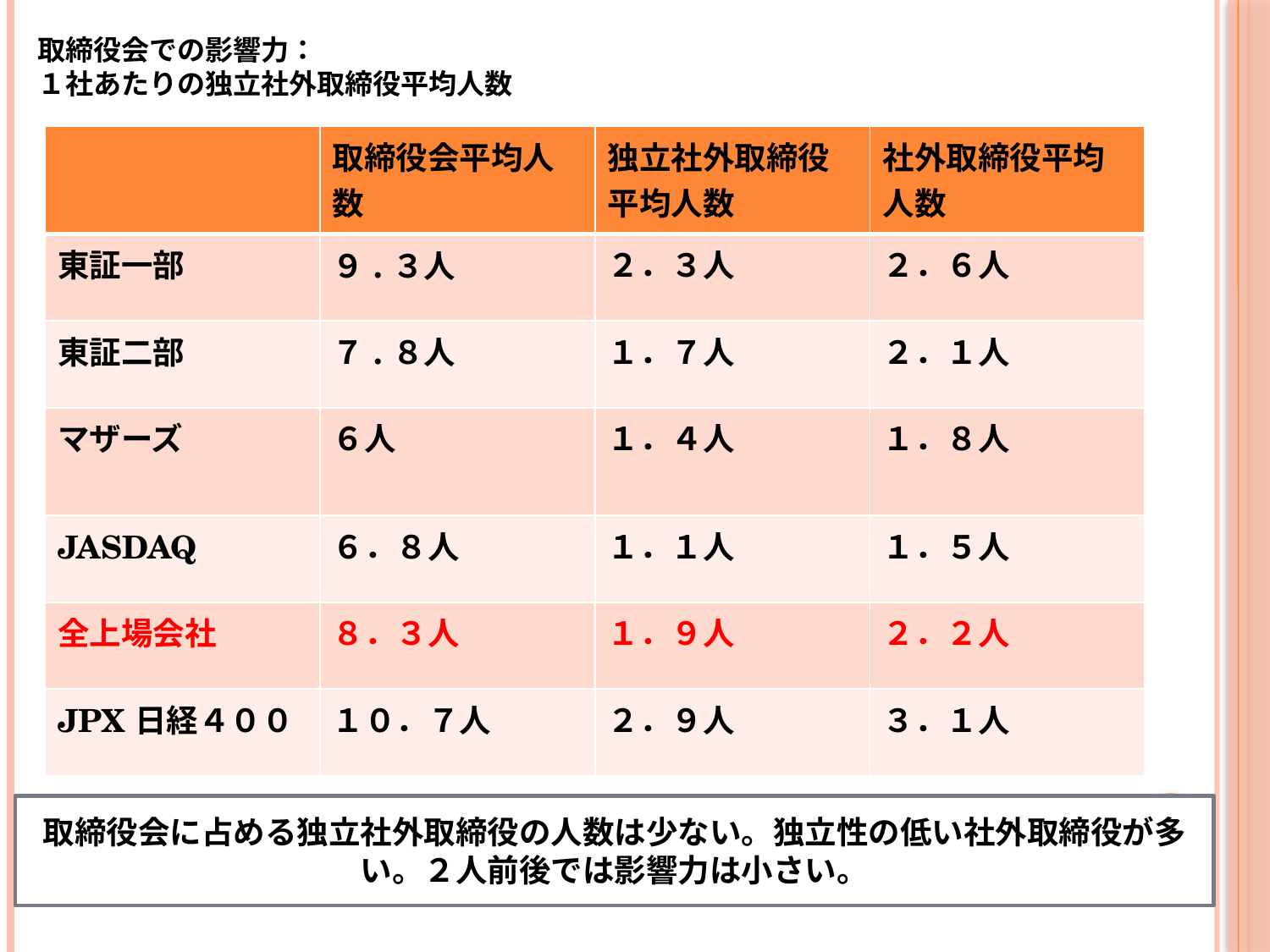

# 取締役会での影響力： １社あたりの独立社外取締役平均人数
|  | 取締役会平均人数 | 独立社外取締役平均人数 | 社外取締役平均人数 |
| --- | --- | --- | --- |
| 東証一部 | ９.３人 | ２．３人 | ２．６人 |
| 東証二部 | ７.８人 | １．７人 | ２．１人 |
| マザーズ | ６人 | １．４人 | １．８人 |
| JASDAQ | ６．８人 | １．１人 | １．５人 |
| 全上場会社 | ８．３人 | １．９人 | ２．２人 |
| JPX日経４００ | １０．７人 | ２．９人 | ３．１人 |
取締役会に占める独立社外取締役の人数は少ない。独立性の低い社外取締役が多い。２人前後では影響力は小さい。
8